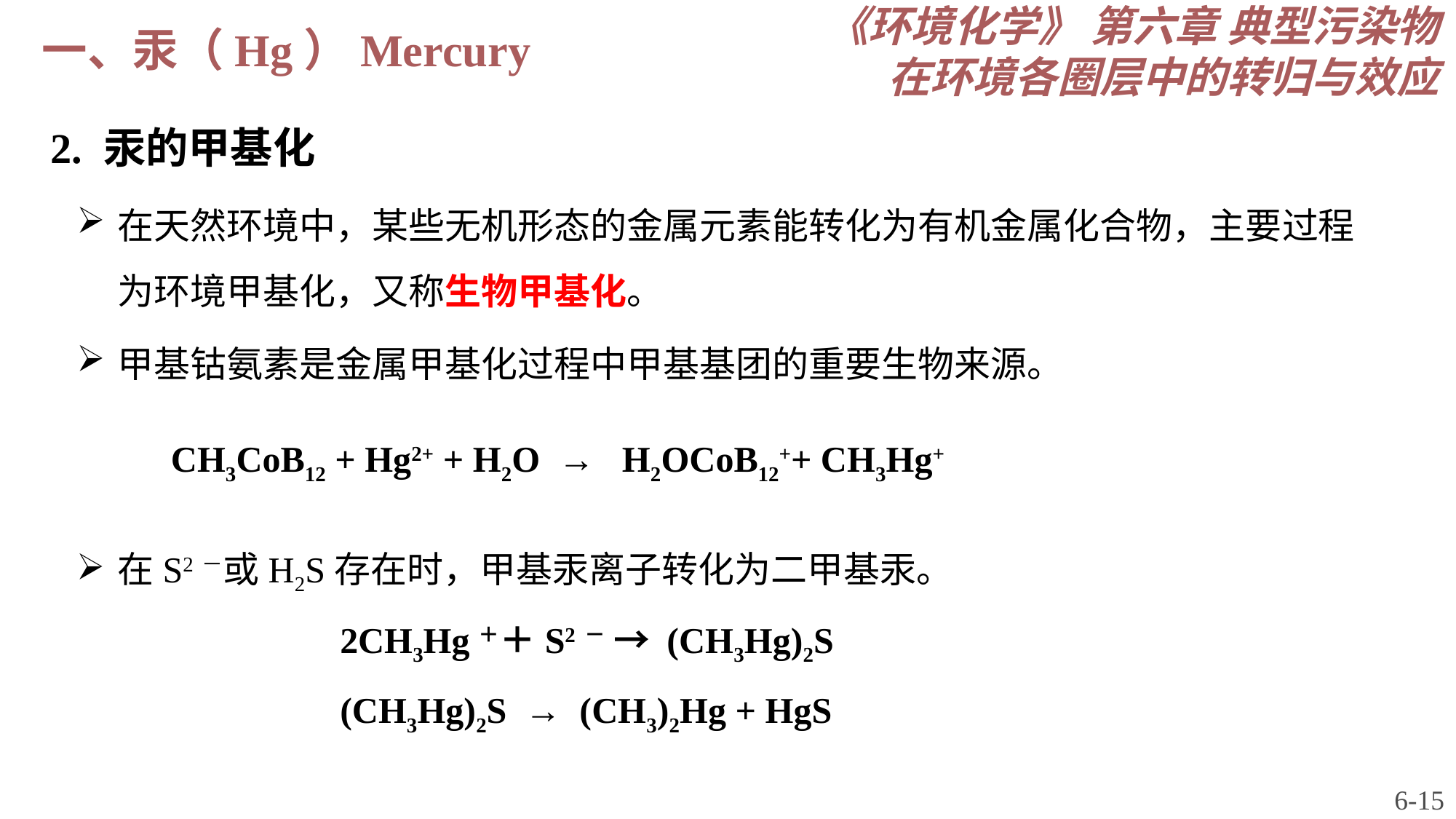

《环境化学》 第六章 典型污染物在环境各圈层中的转归与效应
一、汞（Hg）Mercury
2. 汞的甲基化

在天然环境中，某些无机形态的金属元素能转化为有机金属化合物，主要过程为环境甲基化，又称生物甲基化。
甲基钴氨素是金属甲基化过程中甲基基团的重要生物来源。
CH3CoB12 + Hg2+ + H2O  →   H2OCoB12++ CH3Hg+
在S2－或H2S存在时，甲基汞离子转化为二甲基汞。
　　　　　　　2CH3Hg＋＋S2－ → (CH3Hg)2S
　　　　　　　(CH3Hg)2S  →  (CH3)2Hg + HgS
6-15